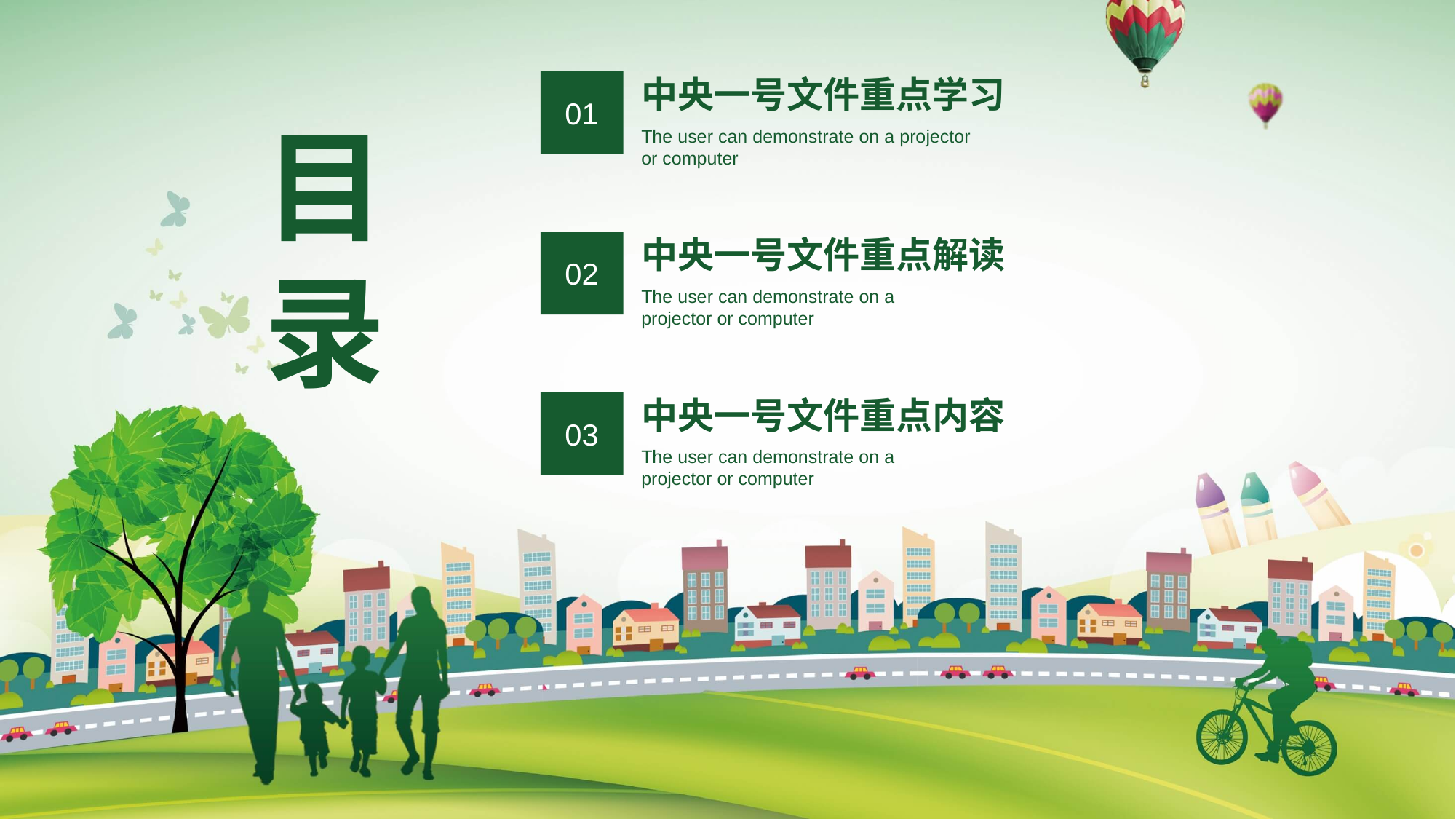

中央一号文件重点学习
01
目
录
The user can demonstrate on a projector or computer
中央一号文件重点解读
02
The user can demonstrate on a projector or computer
中央一号文件重点内容
03
The user can demonstrate on a projector or computer